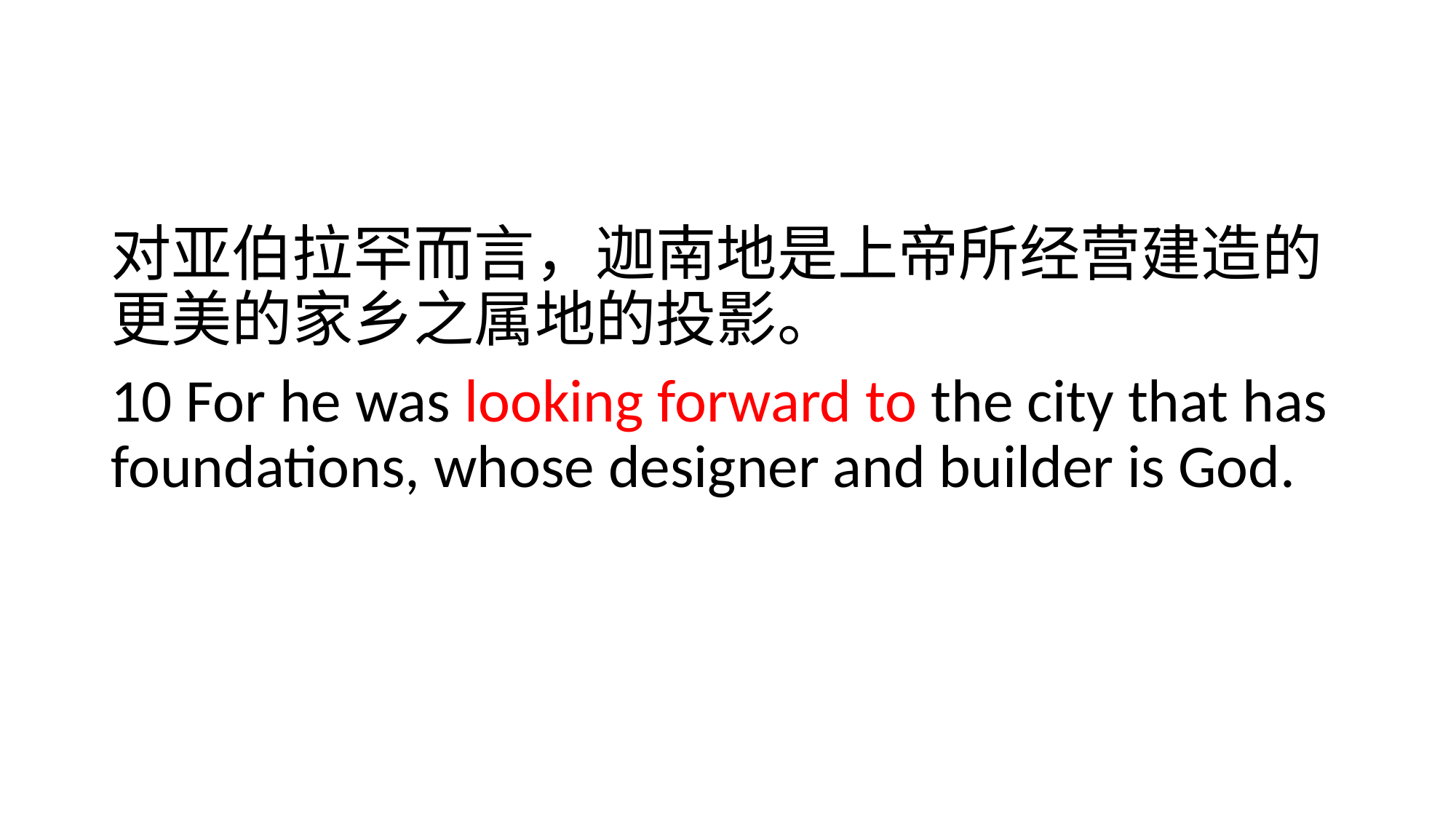

#
对亚伯拉罕而言，迦南地是上帝所经营建造的更美的家乡之属地的投影。
10 For he was looking forward to the city that has foundations, whose designer and builder is God.